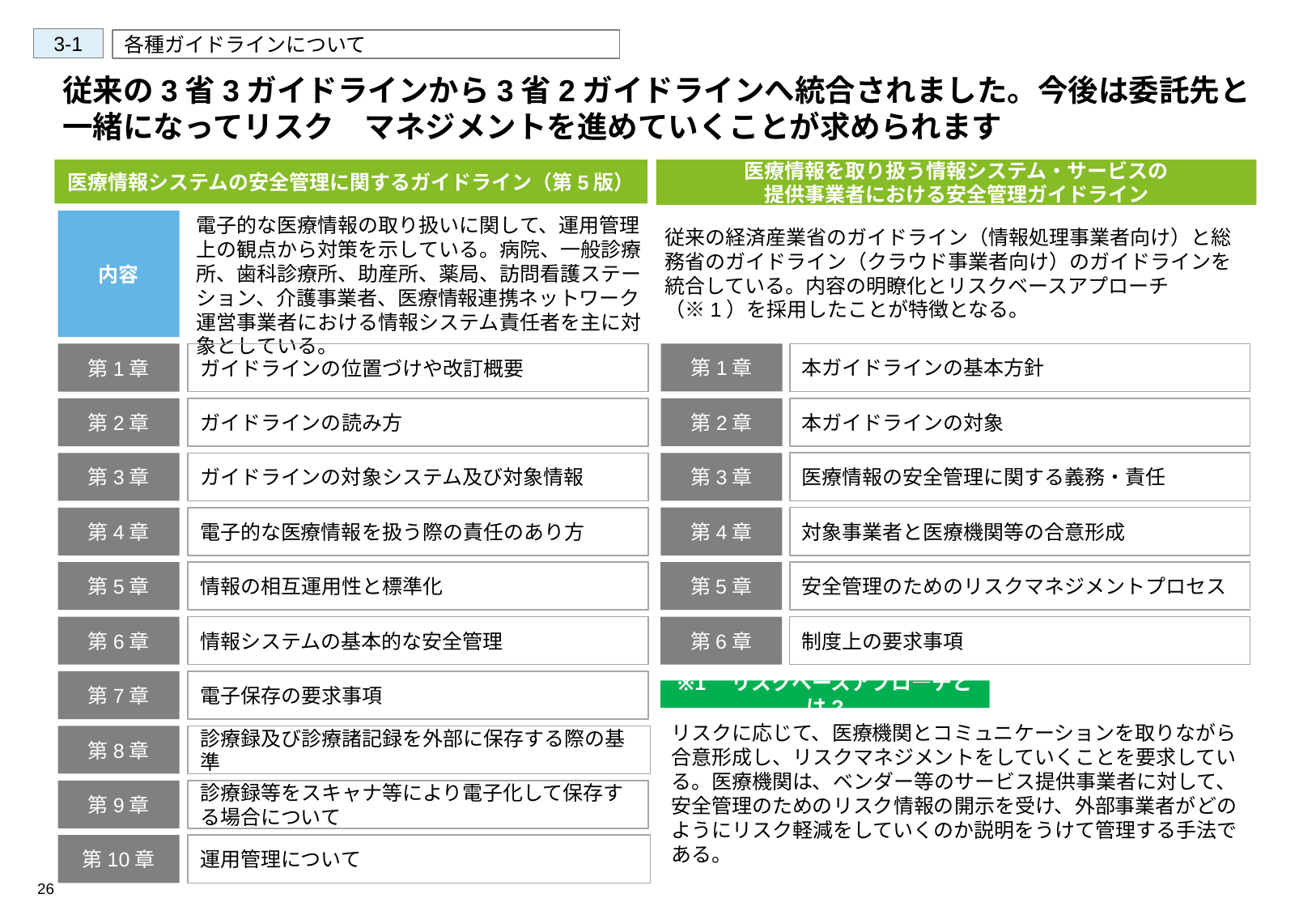

3-1
各種ガイドラインについて
従来の3省3ガイドラインから3省2ガイドラインへ統合されました。今後は委託先と一緒になってリスク　マネジメントを進めていくことが求められます
医療情報システムの安全管理に関するガイドライン（第5版）
医療情報を取り扱う情報システム・サービスの
提供事業者における安全管理ガイドライン
電子的な医療情報の取り扱いに関して、運用管理上の観点から対策を示している。病院、一般診療所、歯科診療所、助産所、薬局、訪問看護ステーション、介護事業者、医療情報連携ネットワーク運営事業者における情報システム責任者を主に対象としている。
内容
従来の経済産業省のガイドライン（情報処理事業者向け）と総務省のガイドライン（クラウド事業者向け）のガイドラインを統合している。内容の明瞭化とリスクベースアプローチ（※1）を採用したことが特徴となる。
第1章
本ガイドラインの基本方針
第1章
ガイドラインの位置づけや改訂概要
第2章
本ガイドラインの対象
第2章
ガイドラインの読み方
第3章
医療情報の安全管理に関する義務・責任
第3章
ガイドラインの対象システム及び対象情報
第4章
対象事業者と医療機関等の合意形成
第4章
電子的な医療情報を扱う際の責任のあり方
第5章
安全管理のためのリスクマネジメントプロセス
第5章
情報の相互運用性と標準化
第6章
情報システムの基本的な安全管理
第6章
制度上の要求事項
第7章
電子保存の要求事項
※1　リスクベースアプロ―チとは?
リスクに応じて、医療機関とコミュニケーションを取りながら合意形成し、リスクマネジメントをしていくことを要求している。医療機関は、ベンダー等のサービス提供事業者に対して、安全管理のためのリスク情報の開示を受け、外部事業者がどのようにリスク軽減をしていくのか説明をうけて管理する手法である。
第8章
診療録及び診療諸記録を外部に保存する際の基準
第9章
診療録等をスキャナ等により電子化して保存する場合について
第10章
運用管理について
26